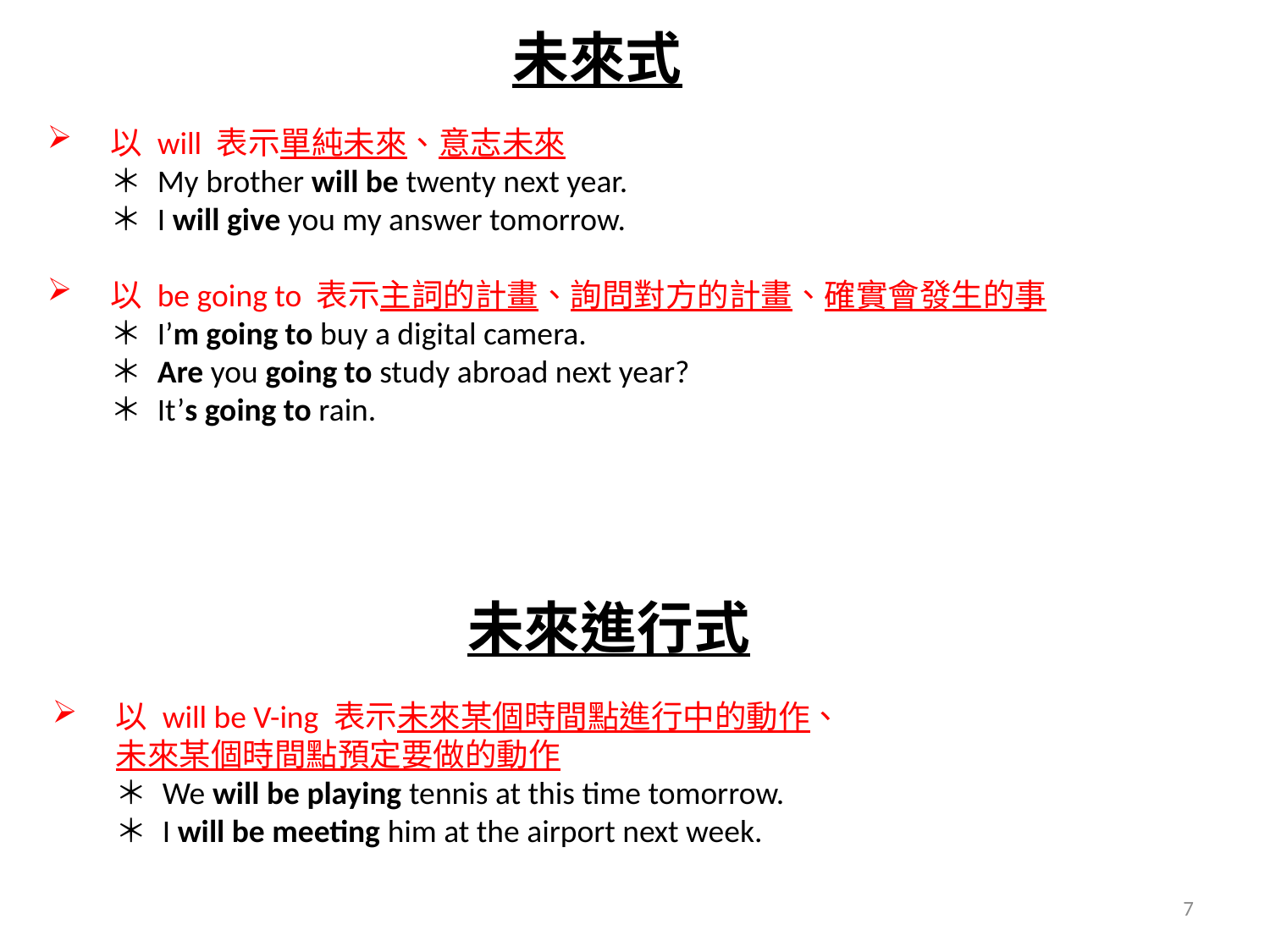

未來式
以 will 表示單純未來、意志未來
＊ My brother will be twenty next year.
＊ I will give you my answer tomorrow.
以 be going to 表示主詞的計畫、詢問對方的計畫、確實會發生的事
＊ I’m going to buy a digital camera.
＊ Are you going to study abroad next year?
＊ It’s going to rain.
未來進行式
以 will be V-ing 表示未來某個時間點進行中的動作、
未來某個時間點預定要做的動作
＊ We will be playing tennis at this time tomorrow.
＊ I will be meeting him at the airport next week.
7